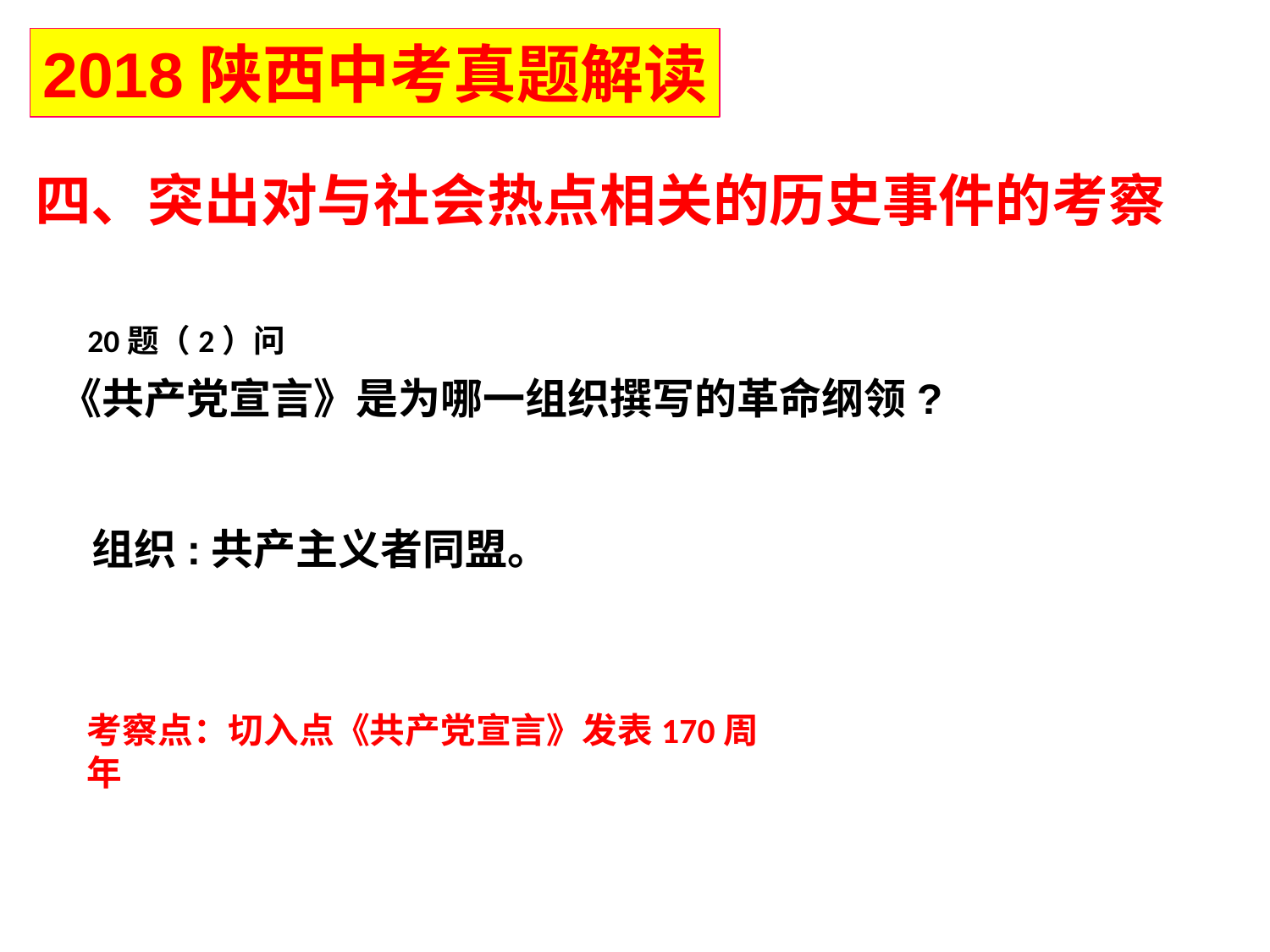

2018陕西中考真题解读
四、突出对与社会热点相关的历史事件的考察
20题（2）问
《共产党宣言》是为哪一组织撰写的革命纲领?
组织:共产主义者同盟。
考察点：切入点《共产党宣言》发表170周年